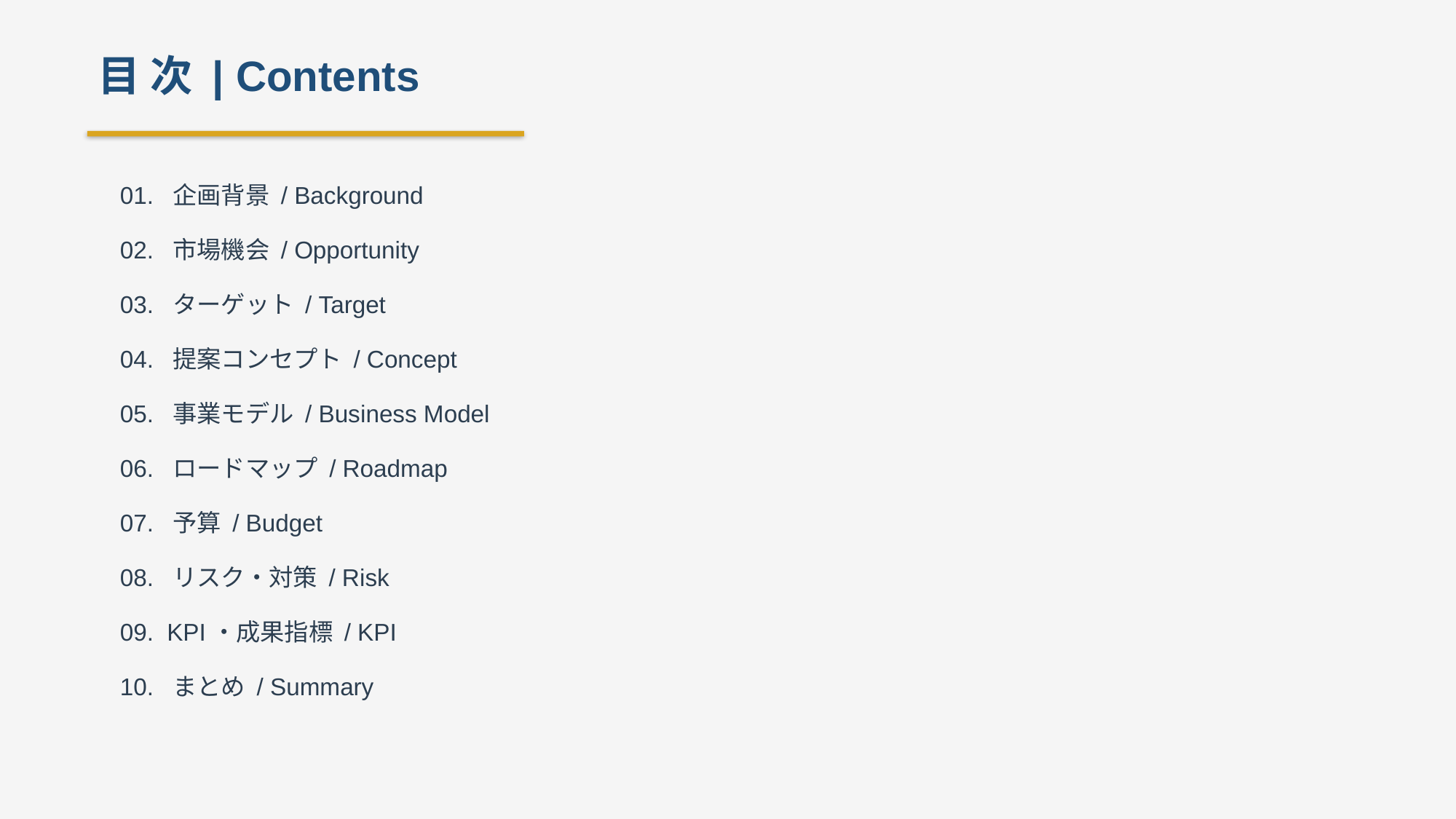

目 次 | Contents

01.  企画背景 / Background
02.  市場機会 / Opportunity
03.  ターゲット / Target
04.  提案コンセプト / Concept
05.  事業モデル / Business Model
06.  ロードマップ / Roadmap
07.  予算 / Budget
08.  リスク・対策 / Risk
09.  KPI・成果指標 / KPI
10.  まとめ / Summary